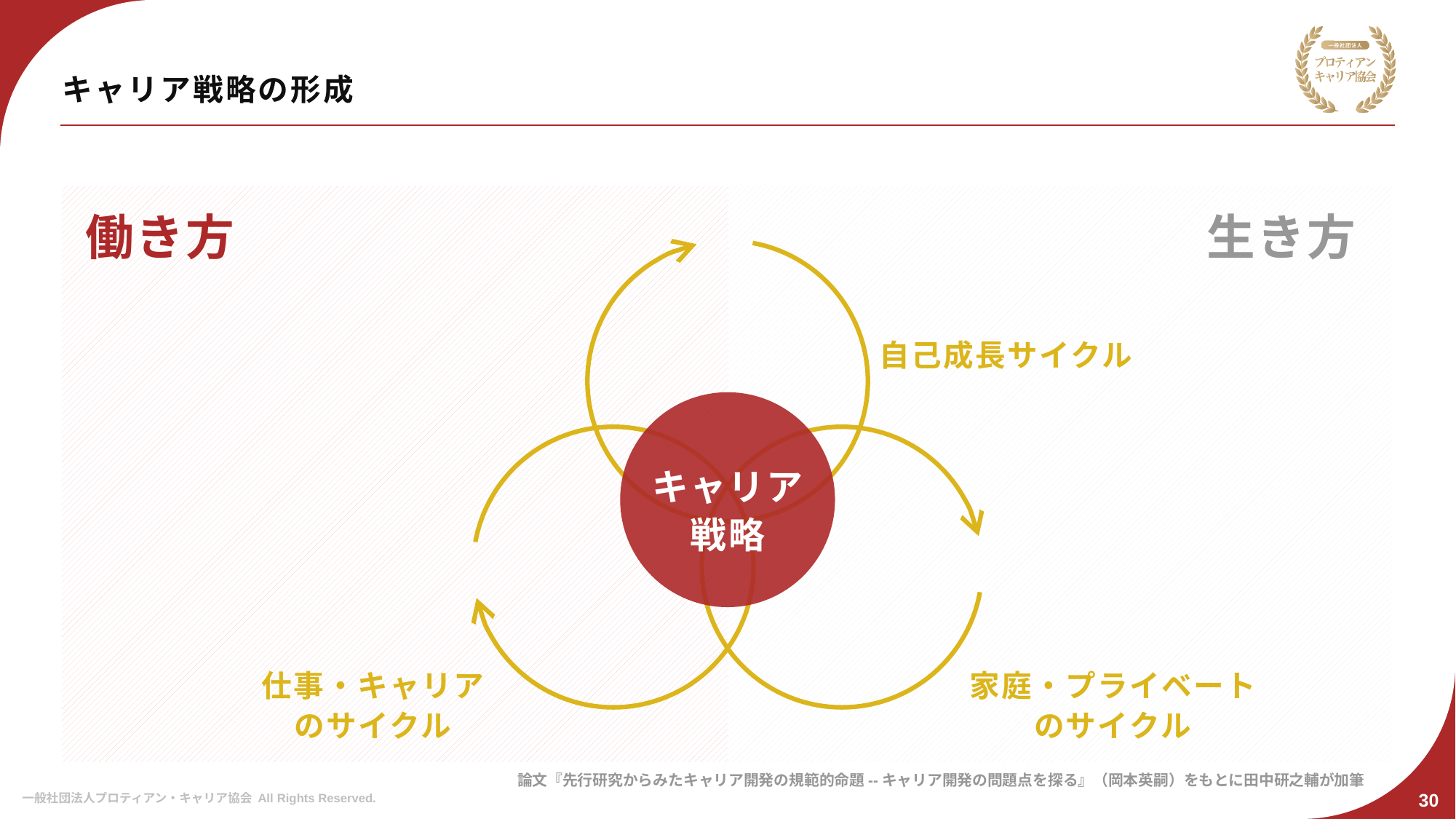

# キャリア戦略の形成

働き方
生き方

自己成長サイクル
キャリア
戦略
仕事・キャリア
のサイクル
家庭・プライベート
のサイクル
論文『先行研究からみたキャリア開発の規範的命題--キャリア開発の問題点を探る』（岡本英嗣）をもとに田中研之輔が加筆
30